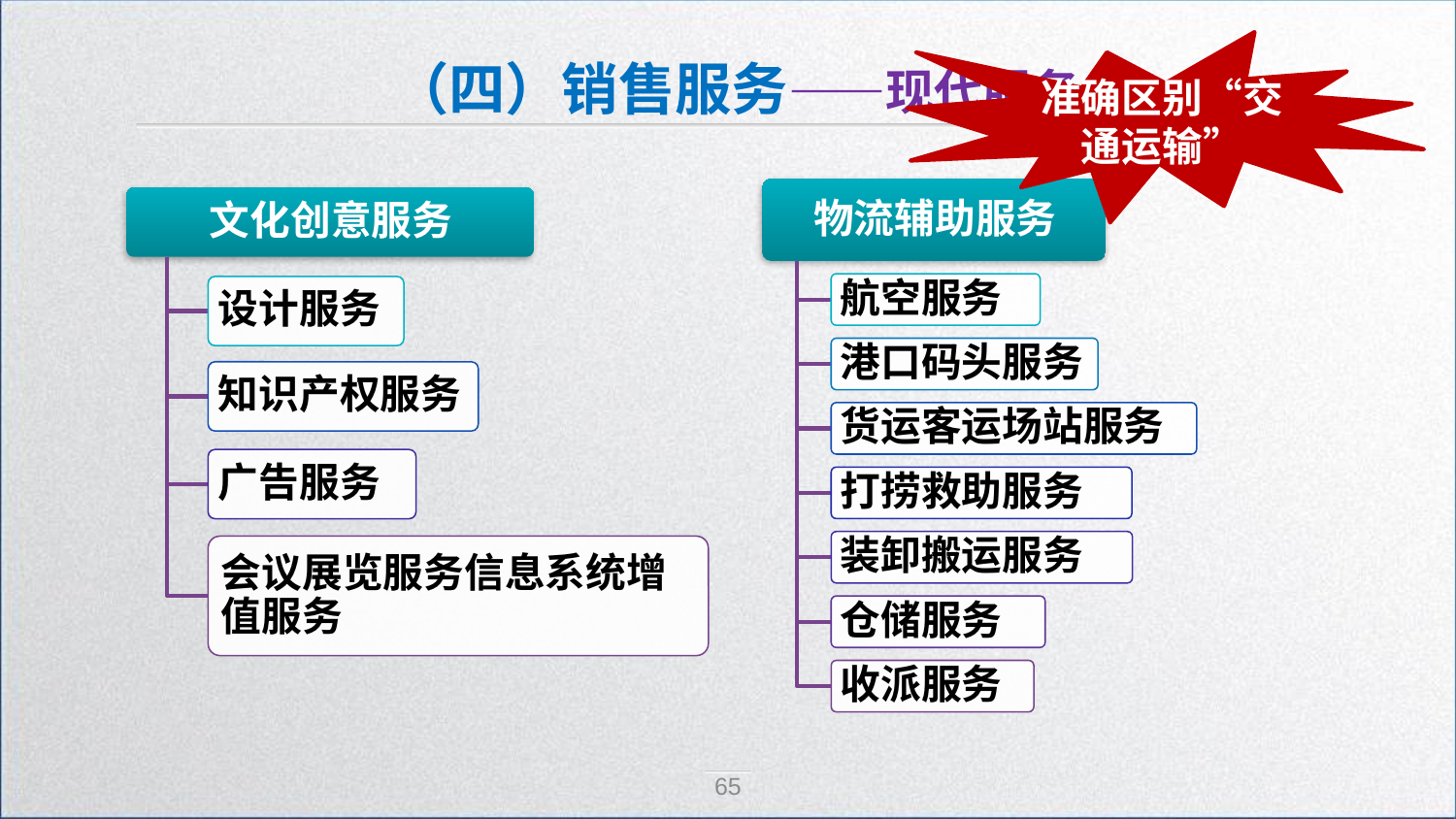

准确区别“交通运输”
（四）销售服务——现代服务
文化创意服务
设计服务
知识产权服务
广告服务
会议展览服务信息系统增值服务
物流辅助服务
航空服务
港口码头服务
货运客运场站服务
打捞救助服务
装卸搬运服务
仓储服务
收派服务
65